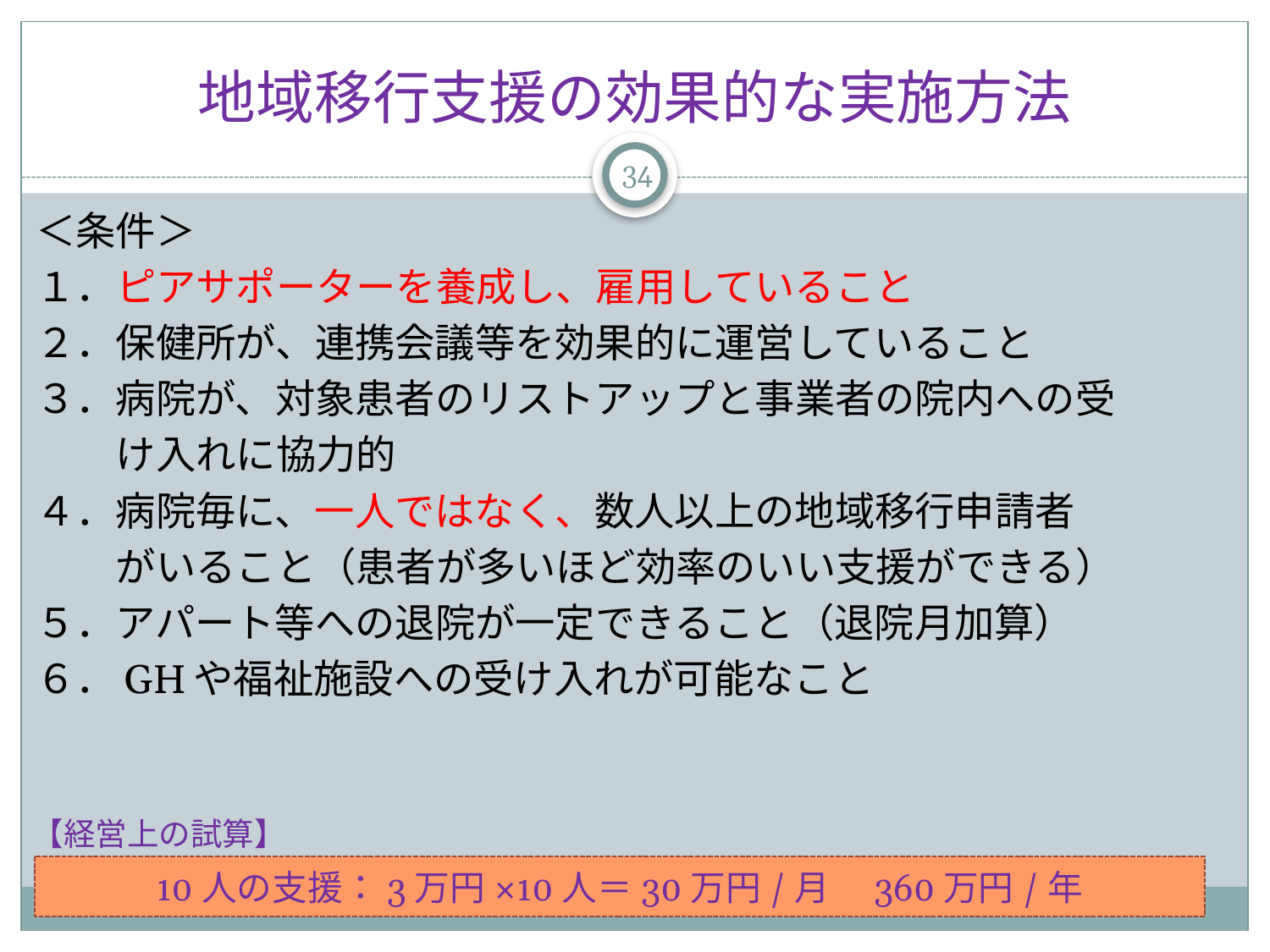

# 地域移行支援の効果的な実施方法
34
＜条件＞
１．ピアサポーターを養成し、雇用していること
２．保健所が、連携会議等を効果的に運営していること
３．病院が、対象患者のリストアップと事業者の院内への受
　　け入れに協力的
４．病院毎に、一人ではなく、数人以上の地域移行申請者
　　がいること（患者が多いほど効率のいい支援ができる）
５．アパート等への退院が一定できること（退院月加算）
６．GHや福祉施設への受け入れが可能なこと
【経営上の試算】
10人の支援：3万円×10人＝30万円/月　360万円/年